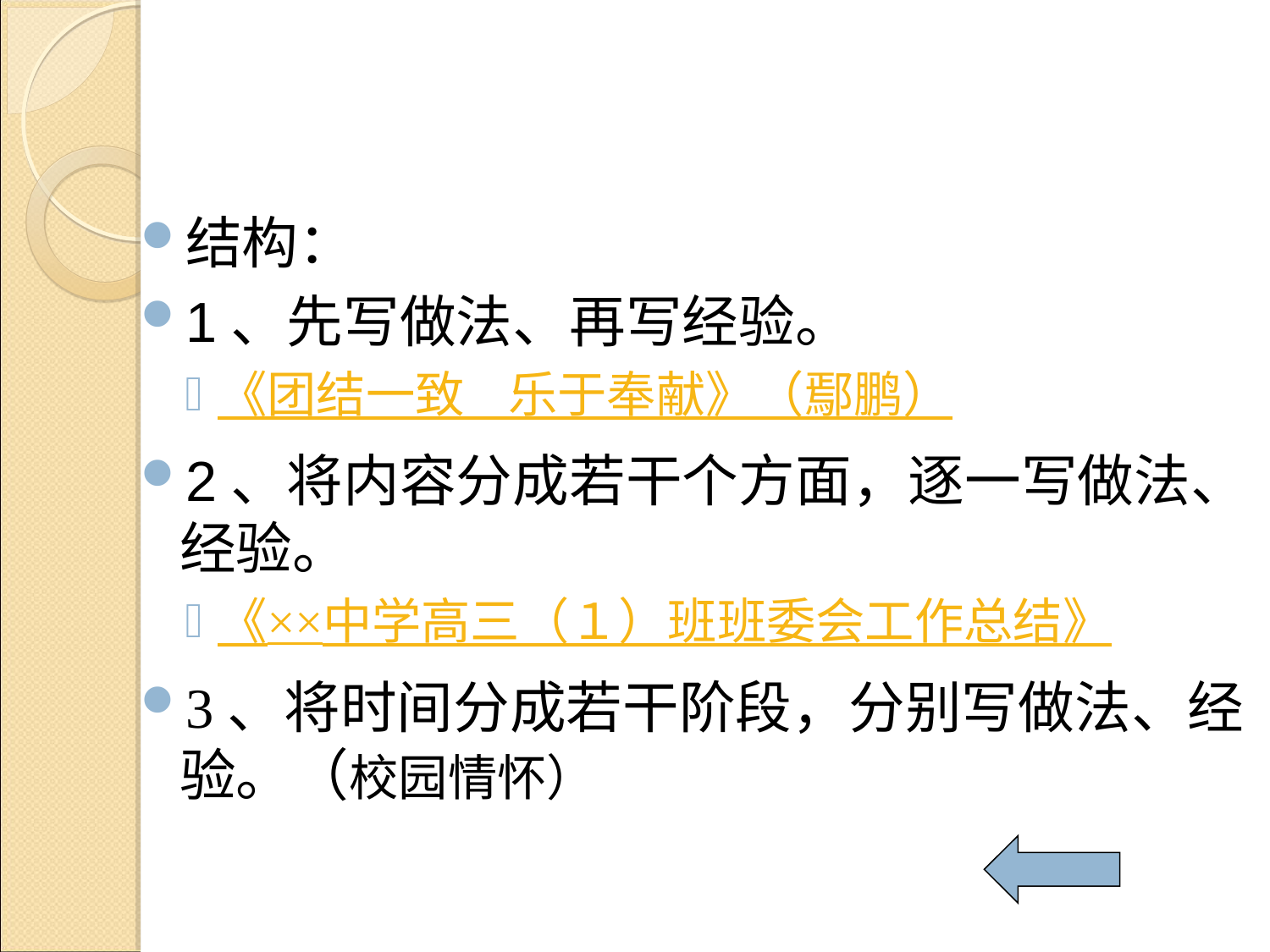

结构：
1、先写做法、再写经验。
《团结一致    乐于奉献》（鄢鹏）
2、将内容分成若干个方面，逐一写做法、经验。
《××中学高三（１）班班委会工作总结》
3、将时间分成若干阶段，分别写做法、经验。（校园情怀）